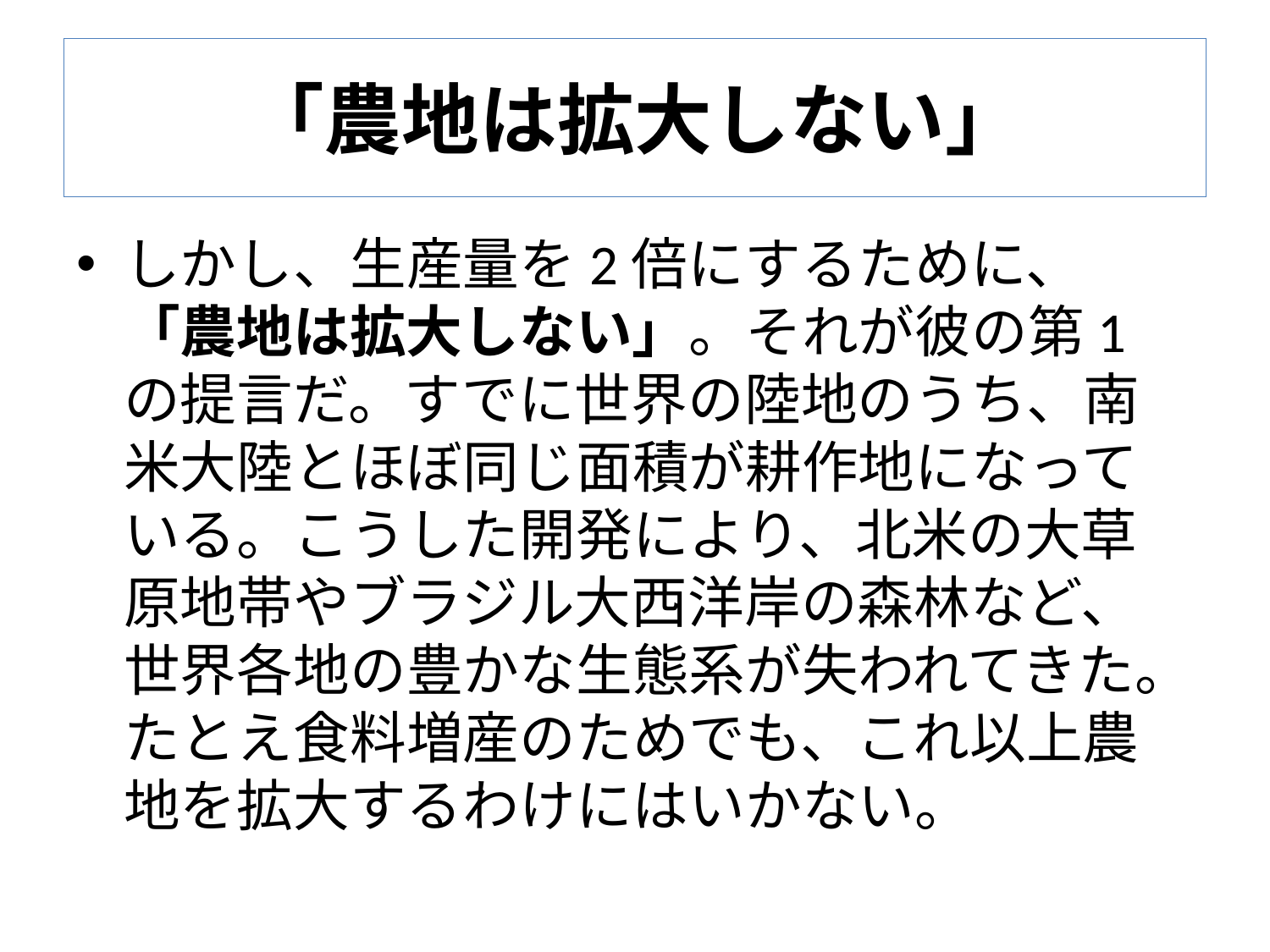

# 「農地は拡大しない」
しかし、生産量を2倍にするために、「農地は拡大しない」。それが彼の第1の提言だ。すでに世界の陸地のうち、南米大陸とほぼ同じ面積が耕作地になっている。こうした開発により、北米の大草原地帯やブラジル大西洋岸の森林など、世界各地の豊かな生態系が失われてきた。たとえ食料増産のためでも、これ以上農地を拡大するわけにはいかない。